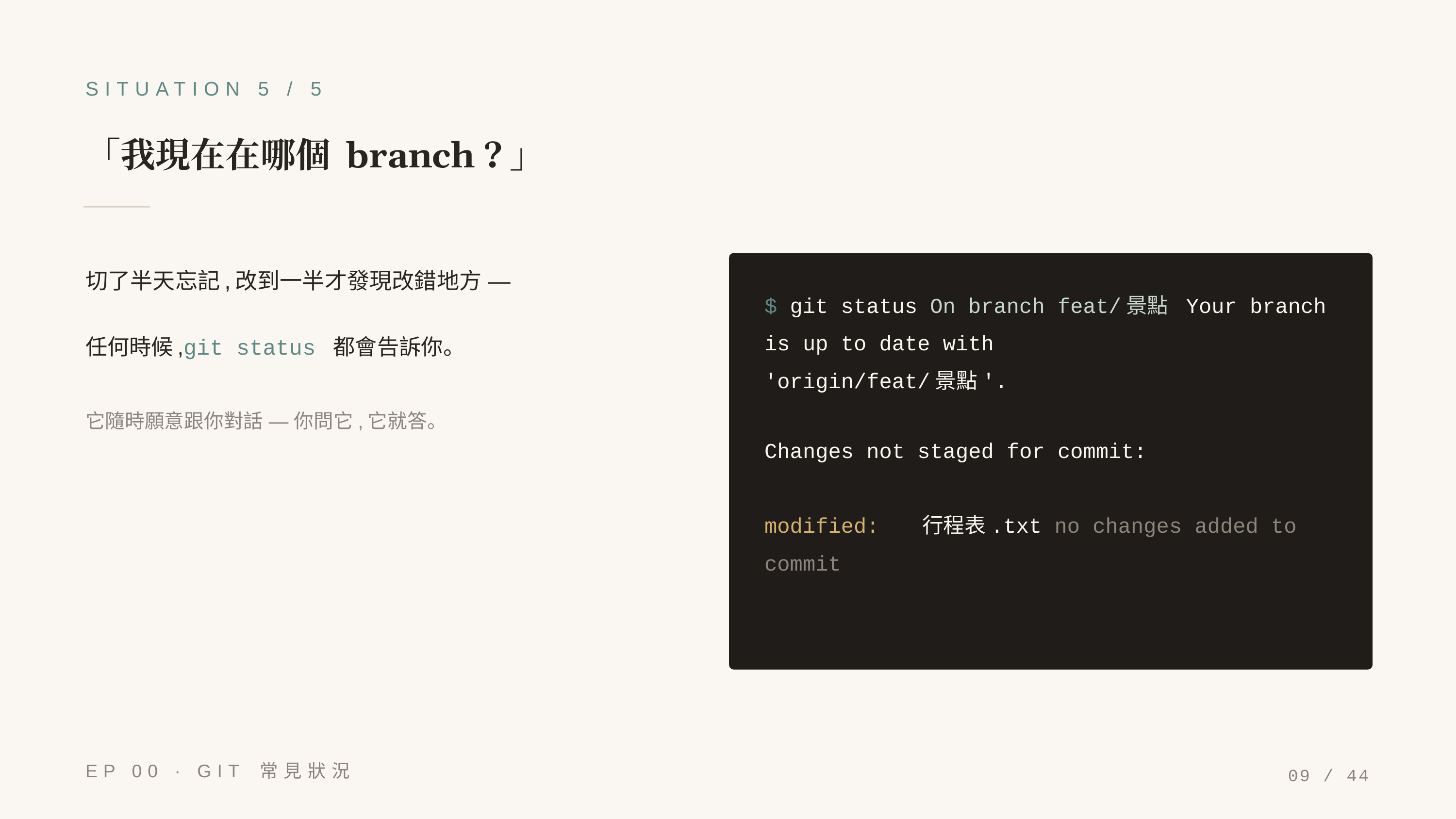

SITUATION 5 / 5
「我現在在哪個 branch ?」

切了半天忘記,改到一半才發現改錯地方 —

$ git status On branch feat/景點 Your branch is up to date with
'origin/feat/景點'.

Changes not staged for commit:

modified:   行程表.txt no changes added to commit
任何時候,git status 都會告訴你。
它隨時願意跟你對話 — 你問它,它就答。
EP 00 · GIT 常見狀況
09 / 44